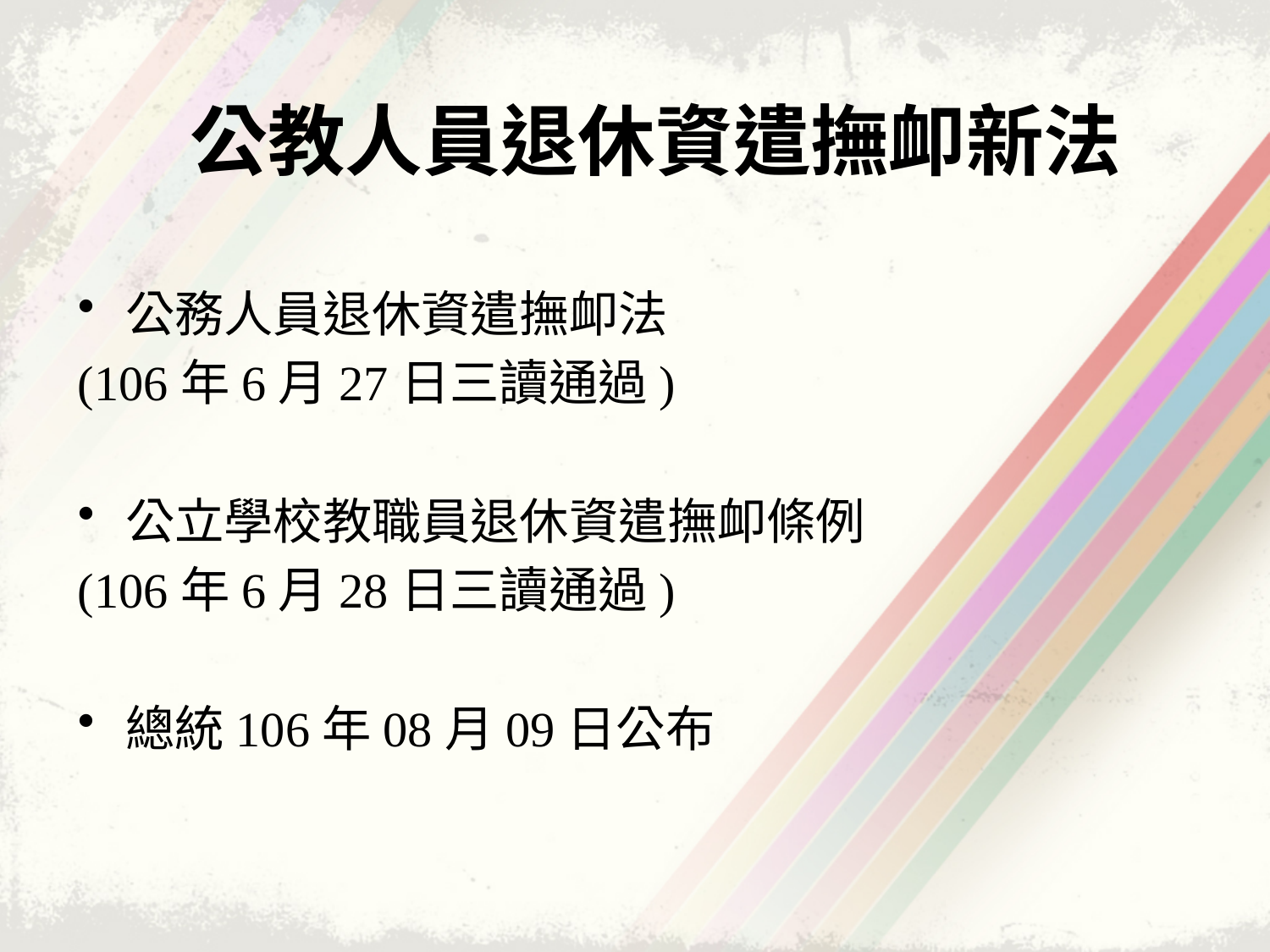

公教人員退休資遣撫卹新法
公務人員退休資遣撫卹法
(106年6月27日三讀通過)

公立學校教職員退休資遣撫卹條例
(106年6月28日三讀通過)

總統106年08月09日公布